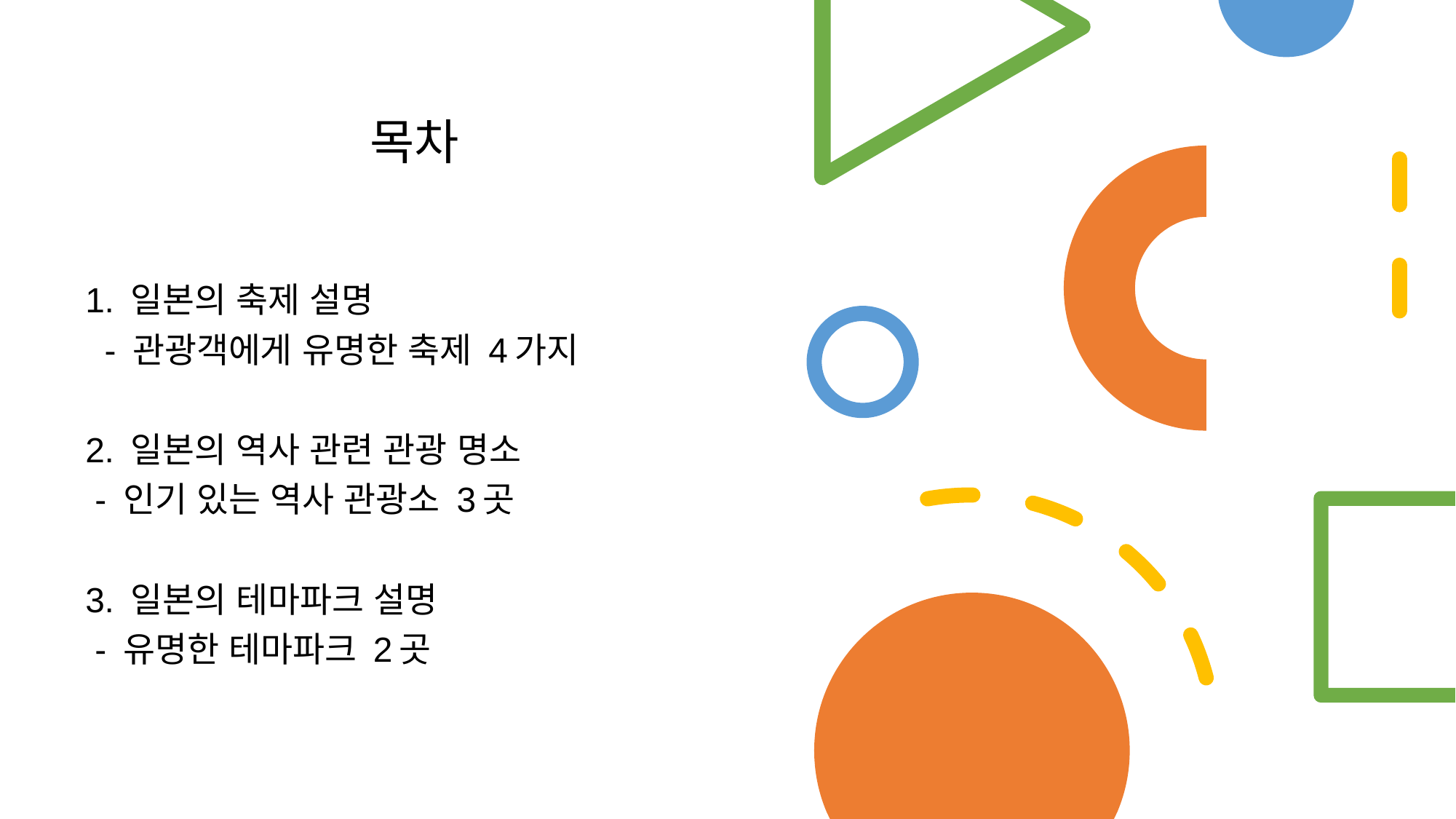

목차

1. 일본의 축제 설명
  - 관광객에게 유명한 축제 4가지

2. 일본의 역사 관련 관광 명소
 - 인기 있는 역사 관광소 3곳

3. 일본의 테마파크 설명
 - 유명한 테마파크 2곳